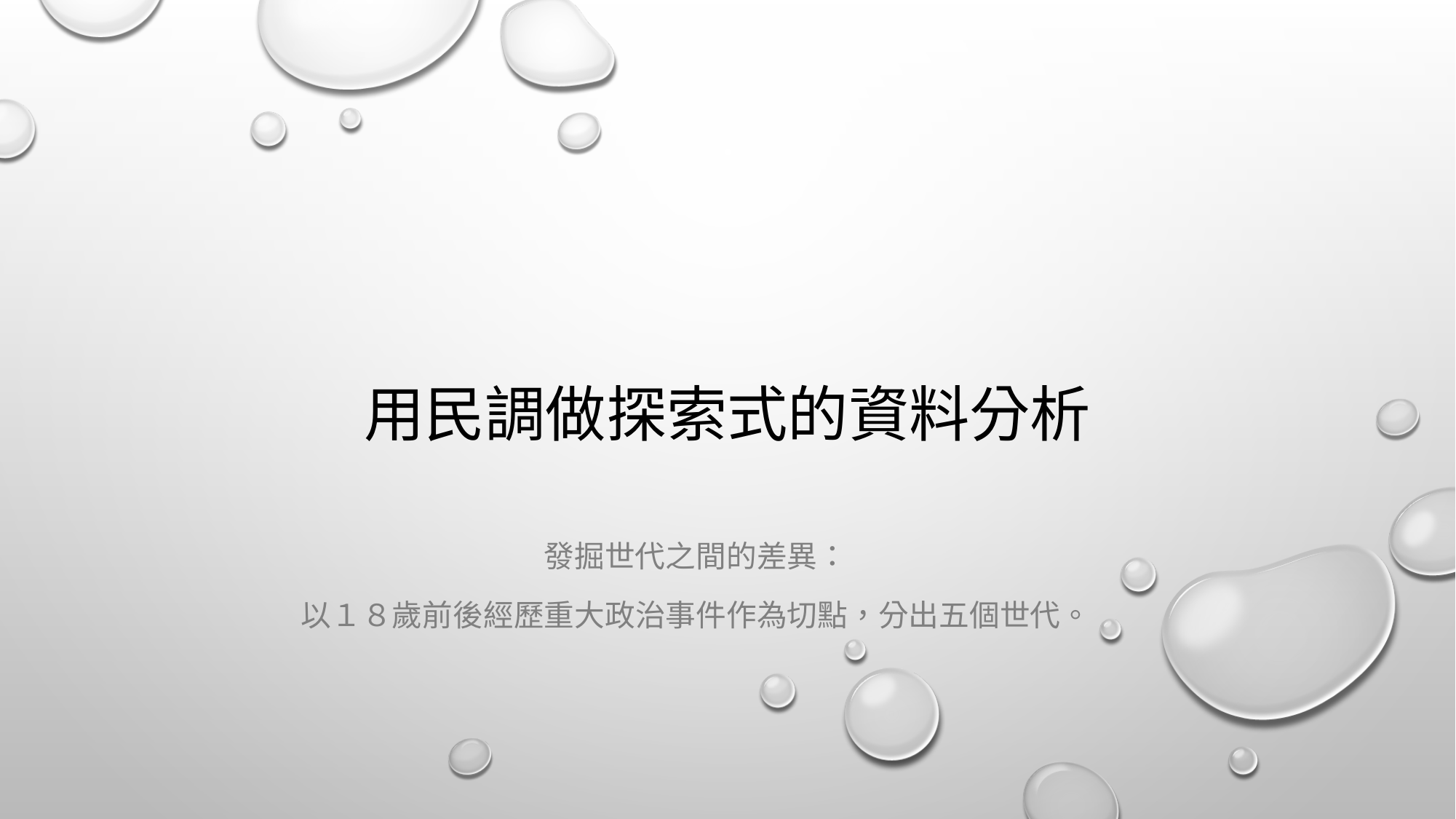

# 用民調做探索式的資料分析
發掘世代之間的差異：
以１８歲前後經歷重大政治事件作為切點，分出五個世代。